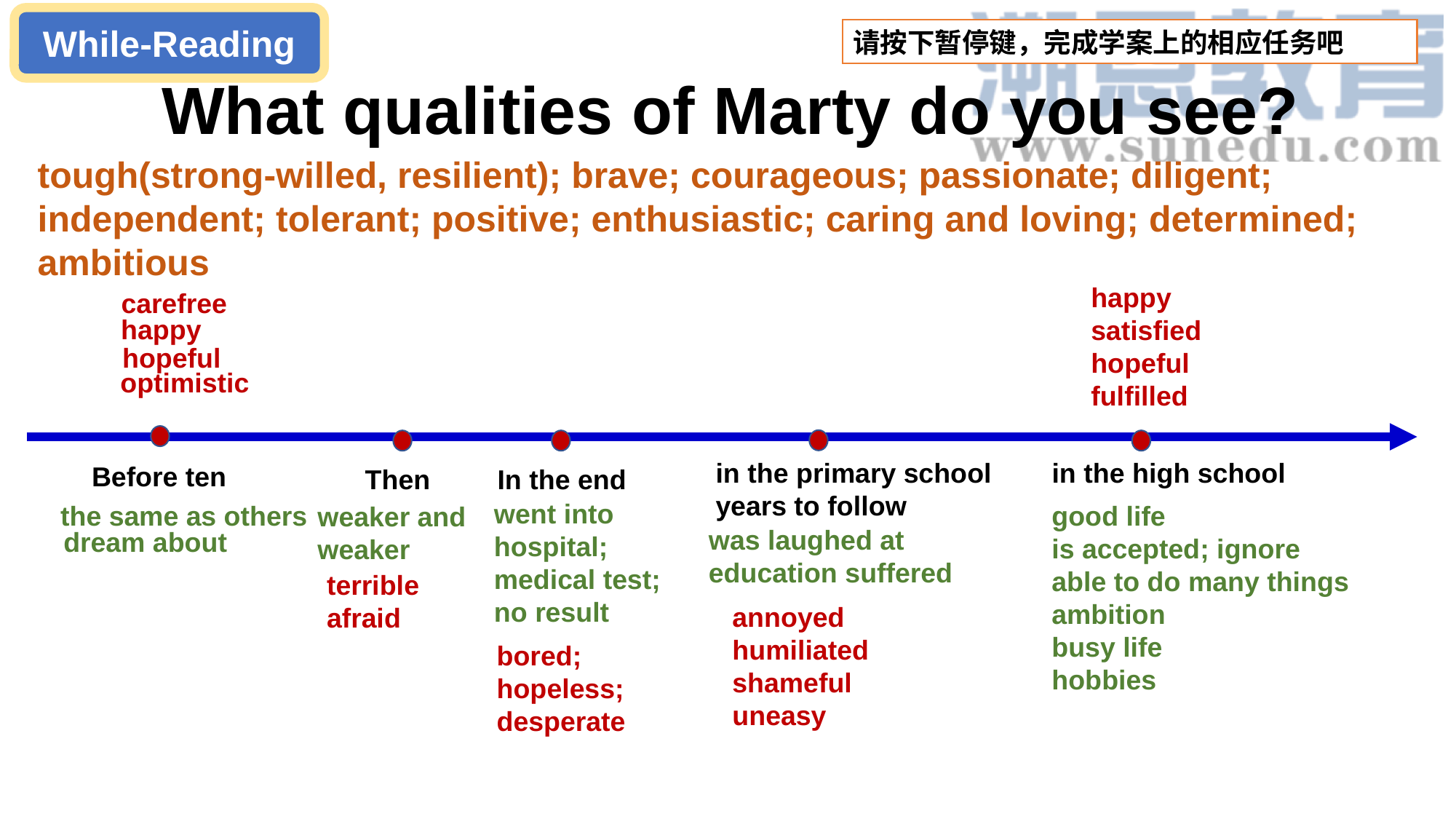

While-Reading
请按下暂停键，完成学案上的相应任务吧
# What qualities of Marty do you see?
tough(strong-willed, resilient); brave; courageous; passionate; diligent; independent; tolerant; positive; enthusiastic; caring and loving; determined; ambitious

happy
satisfied
hopeful
fulfilled

carefree
happy
hopeful
optimistic

in the primary school years to follow
in the high school
Before ten
In the end
Then
went into hospital; medical test;
no result
the same as others
good life
is accepted; ignore
able to do many things
ambition
busy life
hobbies

weaker and weaker
was laughed at
education suffered
dream about
terrible
afraid
annoyed
humiliated
shameful
uneasy

bored;
hopeless;
desperate